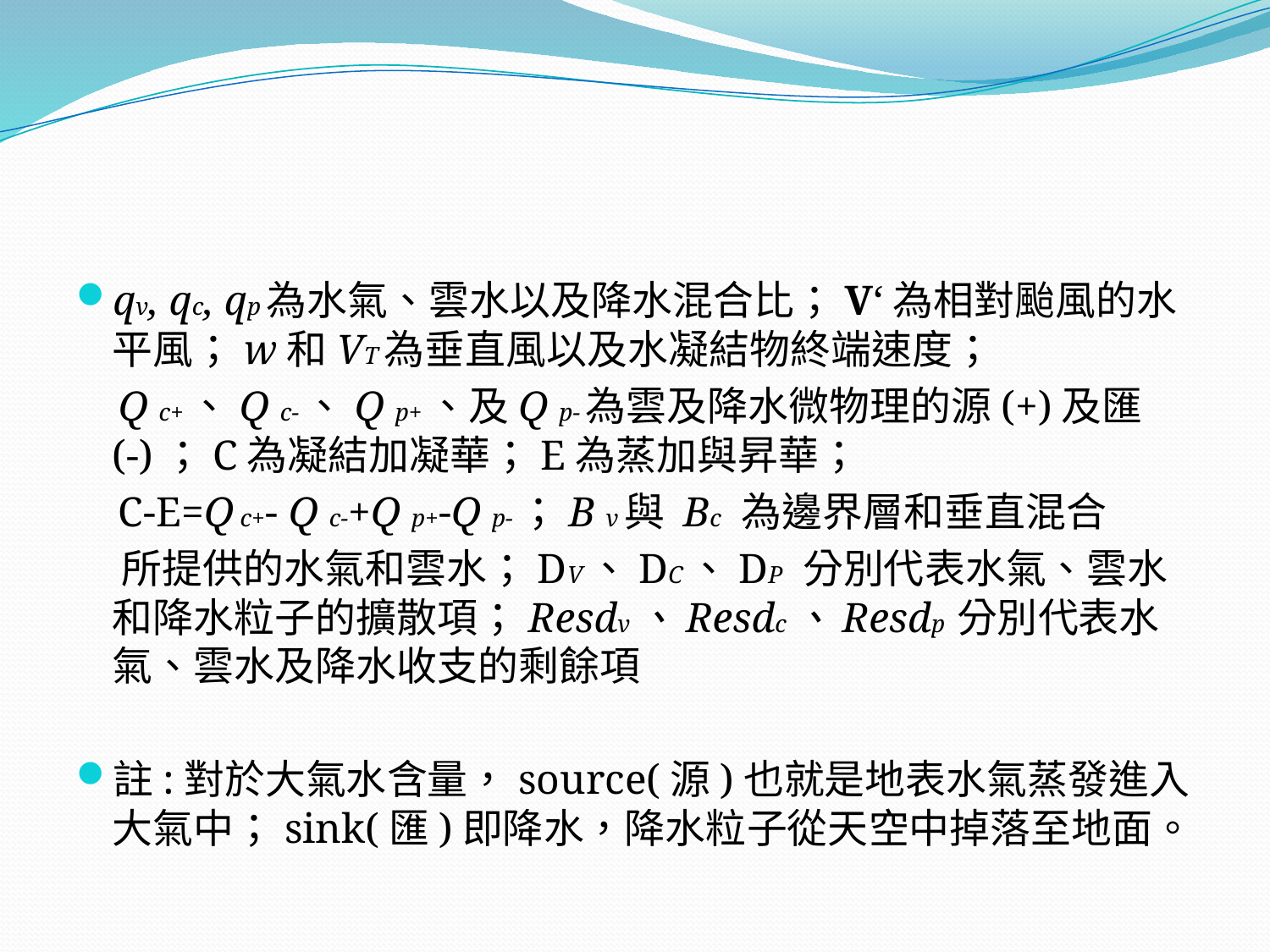

#
qv, qc, qp為水氣、雲水以及降水混合比；V‘為相對颱風的水平風；w和VT為垂直風以及水凝結物終端速度；
    Q c+、Q c-、Q p+、及Q p-為雲及降水微物理的源(+)及匯(-)；C為凝結加凝華；E為蒸加與昇華；
    C-E=Q c+- Q c-+Q p+-Q p-；B v與 Bc 為邊界層和垂直混合
    所提供的水氣和雲水；DV、DC、DP 分別代表水氣、雲水和降水粒子的擴散項；Resdv、Resdc、Resdp 分別代表水氣、雲水及降水收支的剩餘項

註:對於大氣水含量，source(源)也就是地表水氣蒸發進入大氣中；sink(匯)即降水，降水粒子從天空中掉落至地面。